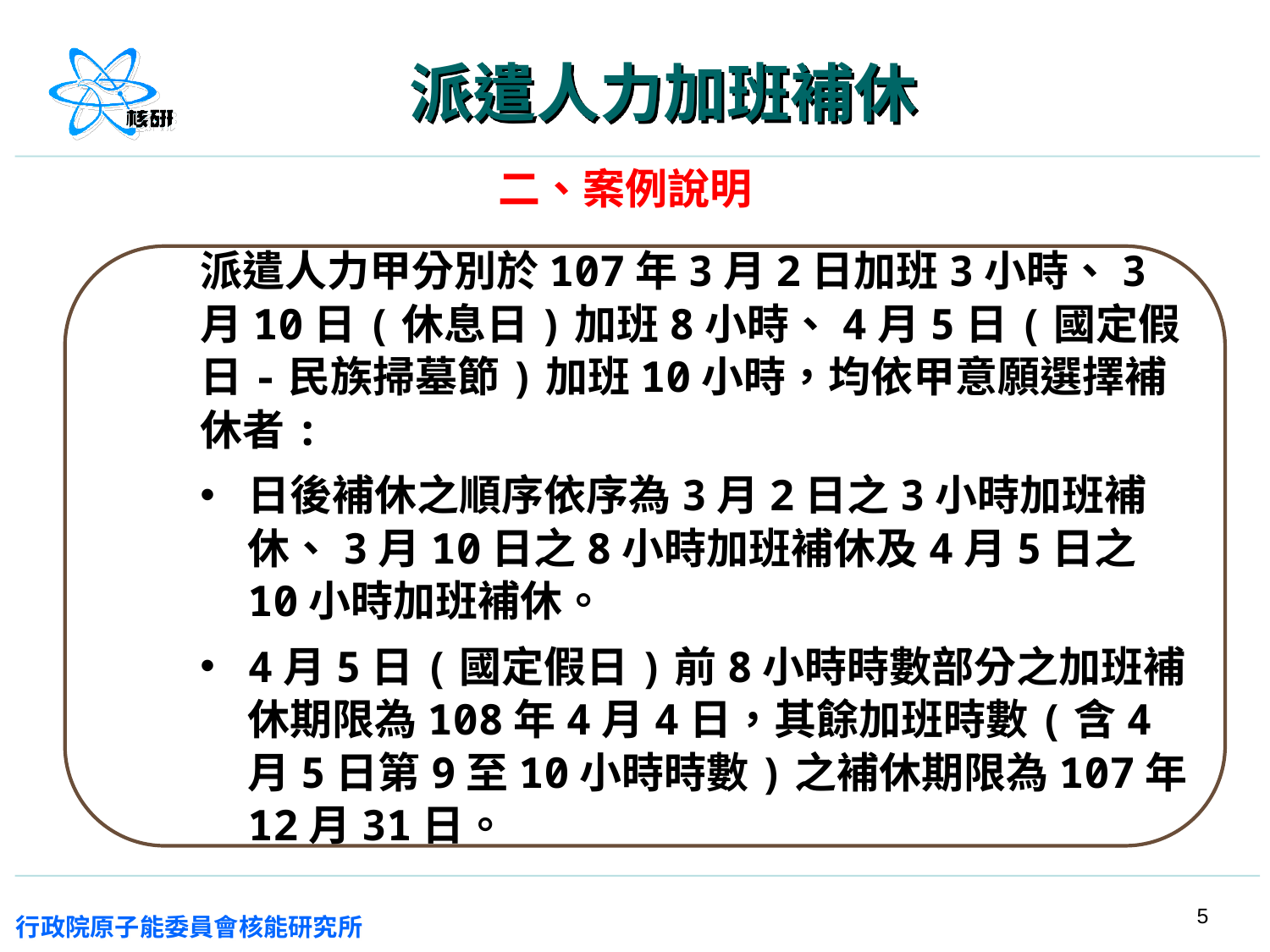

# 派遣人力加班補休
二、案例說明
派遣人力甲分別於107年3月2日加班3小時、3月10日(休息日)加班8小時、4月5日(國定假日-民族掃墓節)加班10小時，均依甲意願選擇補休者:
日後補休之順序依序為3月2日之3小時加班補休、3月10日之8小時加班補休及4月5日之10小時加班補休。
4月5日(國定假日)前8小時時數部分之加班補休期限為108年4月4日，其餘加班時數(含4月5日第9至10小時時數)之補休期限為107年12月31日。
5